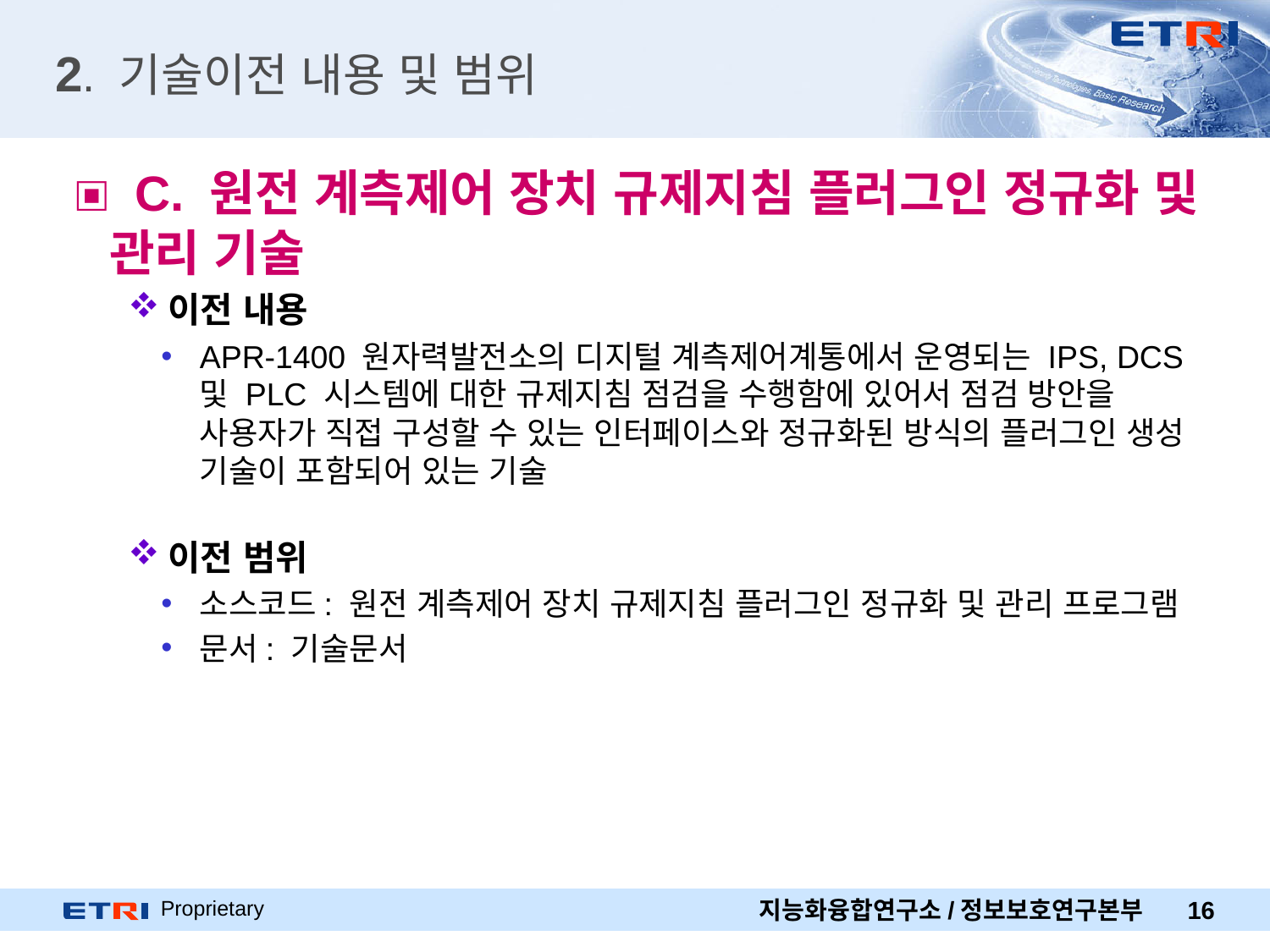

# 2. 기술이전 내용 및 범위
 C. 원전 계측제어 장치 규제지침 플러그인 정규화 및 관리 기술
이전 내용
APR-1400 원자력발전소의 디지털 계측제어계통에서 운영되는 IPS, DCS 및 PLC 시스템에 대한 규제지침 점검을 수행함에 있어서 점검 방안을 사용자가 직접 구성할 수 있는 인터페이스와 정규화된 방식의 플러그인 생성 기술이 포함되어 있는 기술

이전 범위
소스코드: 원전 계측제어 장치 규제지침 플러그인 정규화 및 관리 프로그램
문서: 기술문서

지능화융합연구소/정보보호연구본부
16